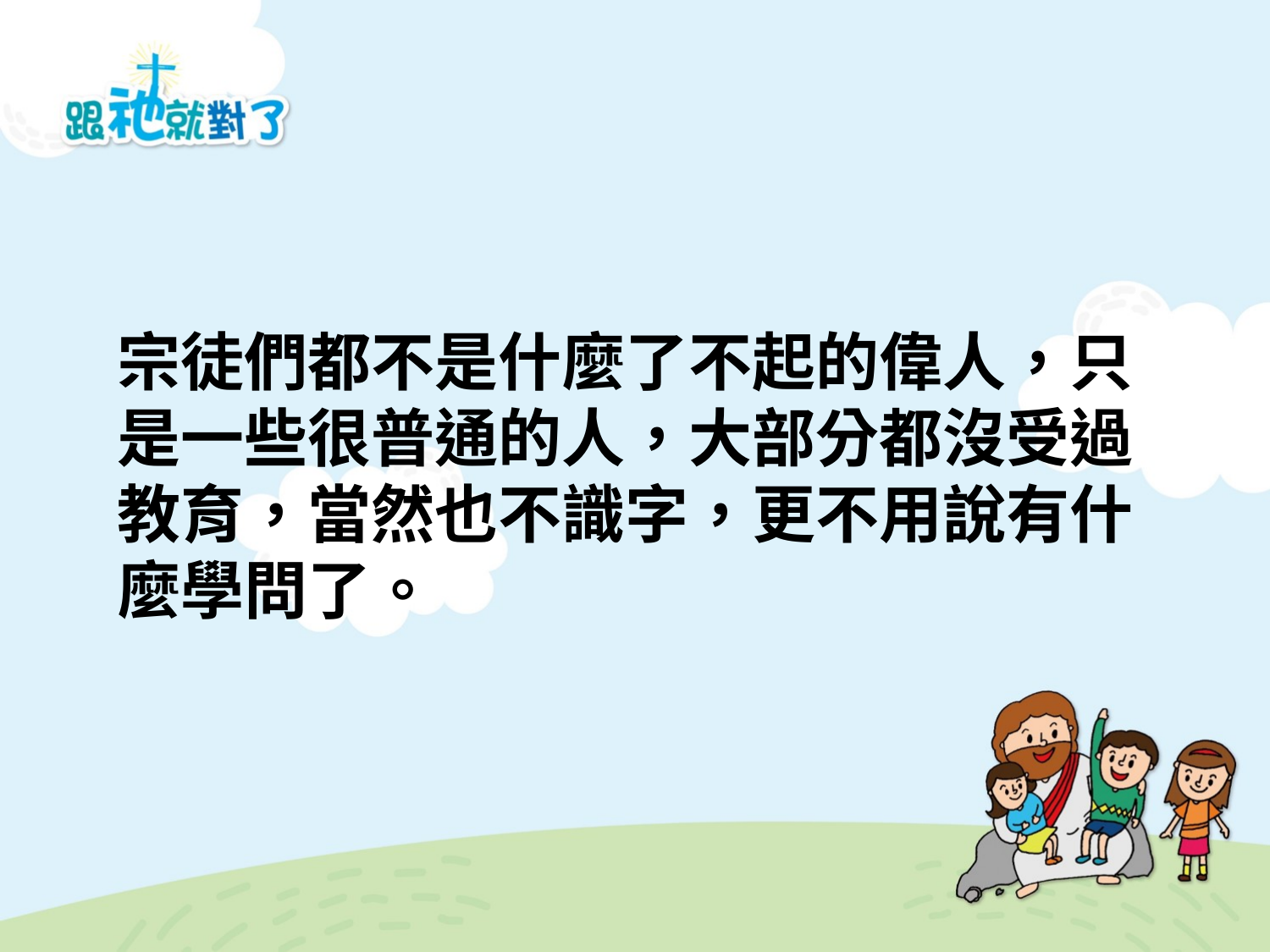

宗徒們都不是什麼了不起的偉人，只是一些很普通的人，大部分都沒受過教育，當然也不識字，更不用說有什麼學問了。